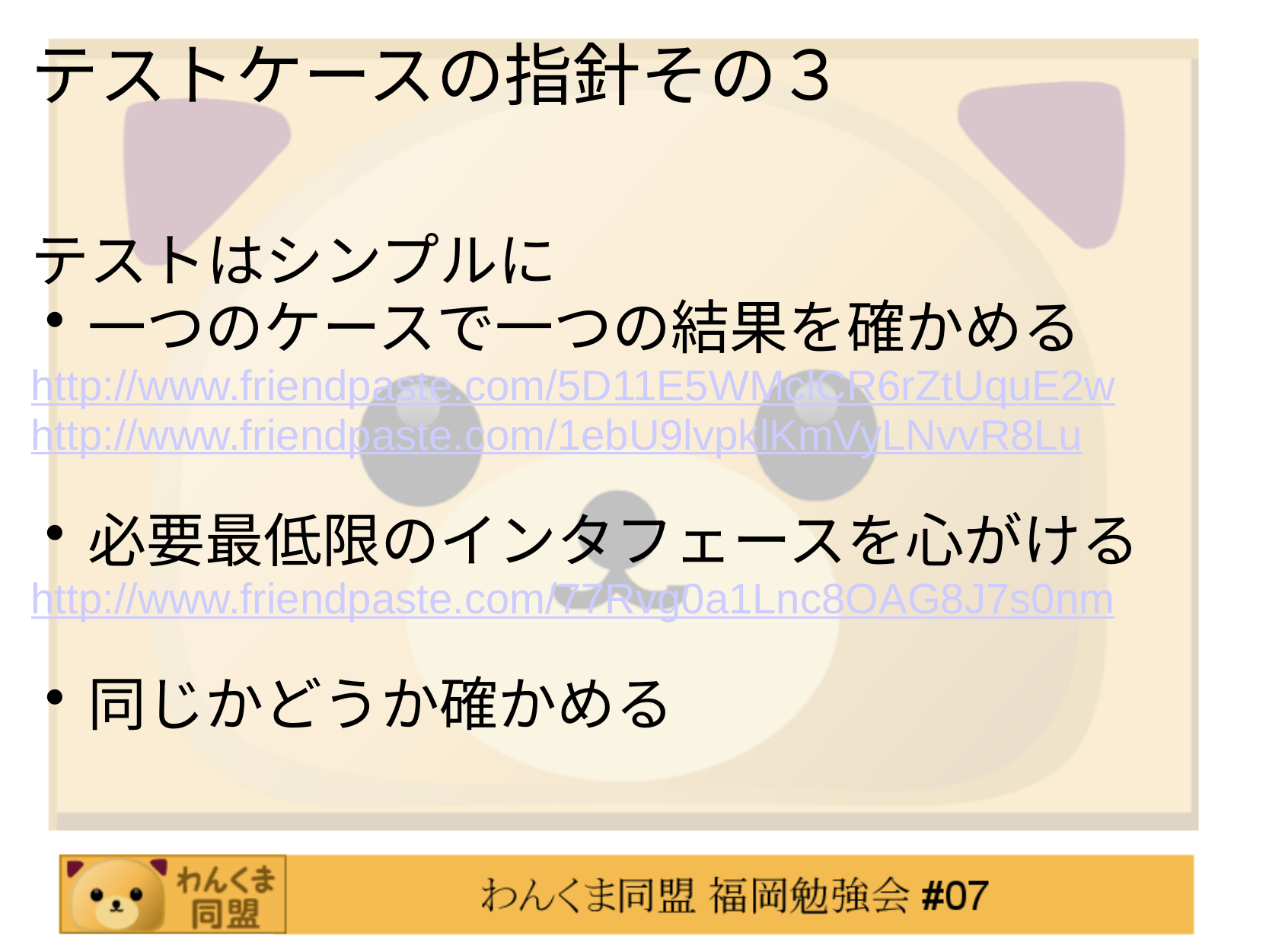

# テストケースの指針その３
テストはシンプルに
一つのケースで一つの結果を確かめる
http://www.friendpaste.com/5D11E5WMclCR6rZtUquE2w
http://www.friendpaste.com/1ebU9lvpklKmVyLNvvR8Lu

必要最低限のインタフェースを心がける
http://www.friendpaste.com/77Rvg0a1Lnc8OAG8J7s0nm

同じかどうか確かめる